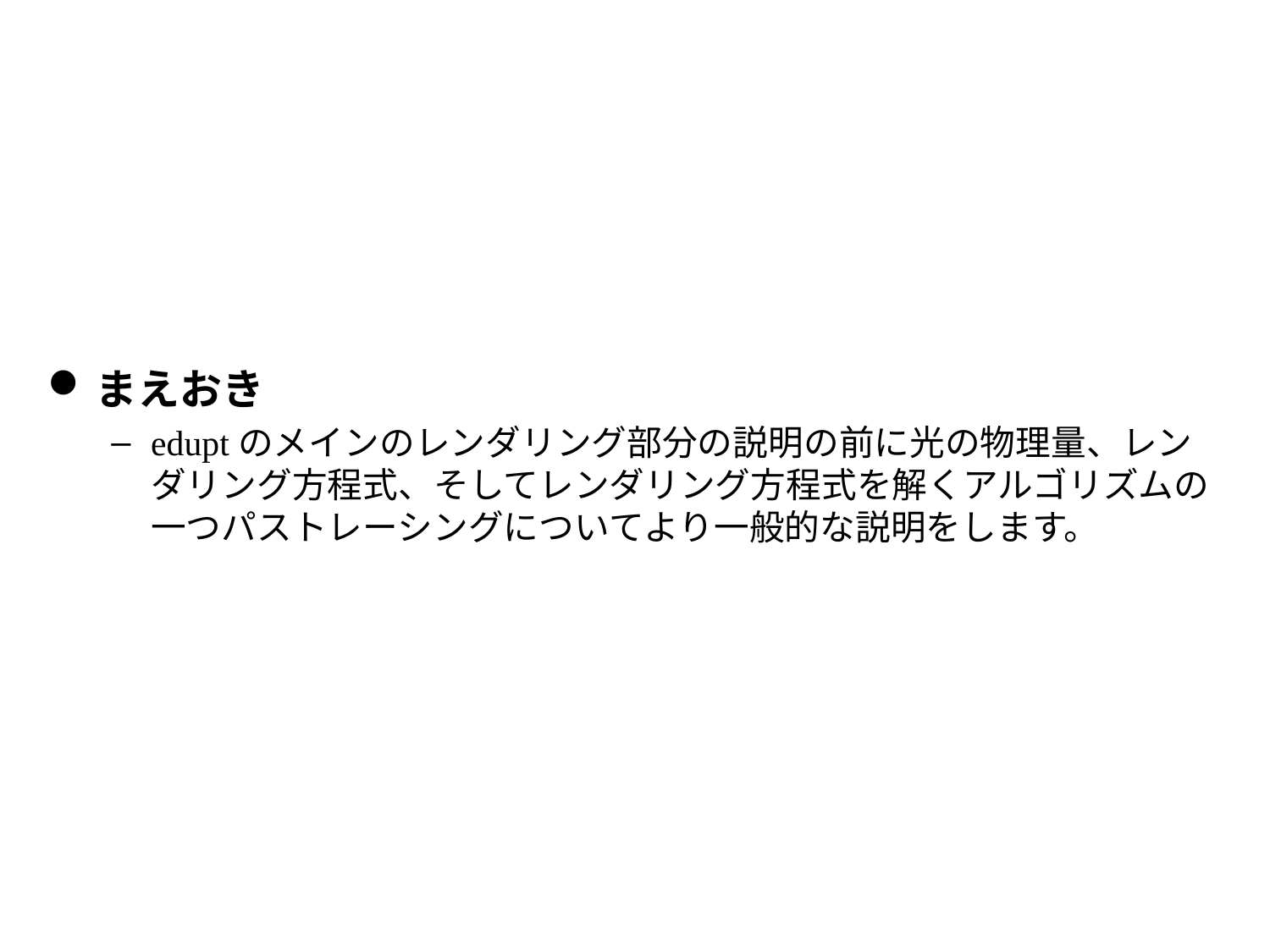

まえおき
eduptのメインのレンダリング部分の説明の前に光の物理量、レンダリング方程式、そしてレンダリング方程式を解くアルゴリズムの一つパストレーシングについてより一般的な説明をします。